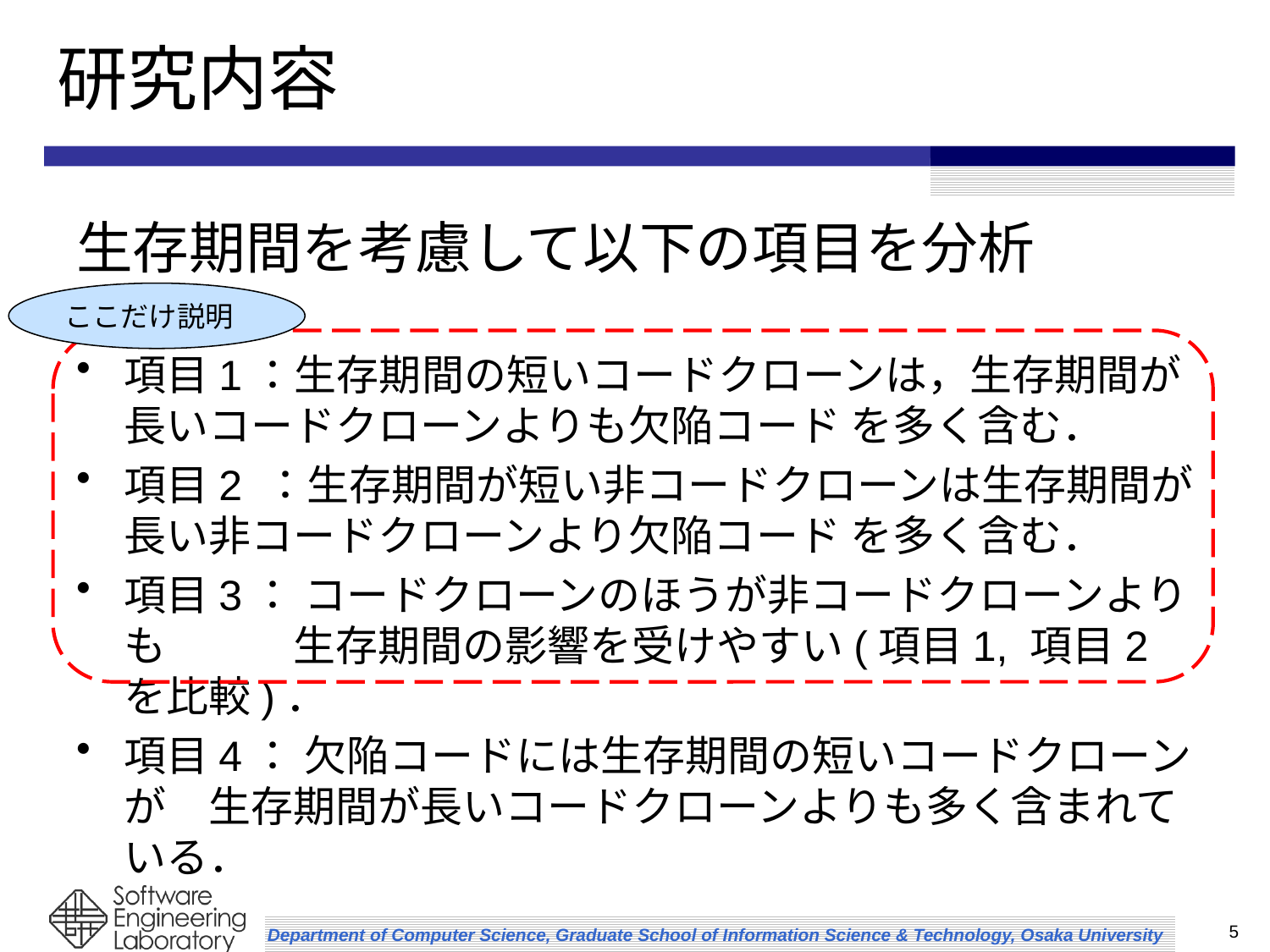

# 研究内容
生存期間を考慮して以下の項目を分析

項目1：生存期間の短いコードクローンは，生存期間が長いコードクローンよりも欠陥コード を多く含む．
項目2 ：生存期間が短い非コードクローンは生存期間が長い非コードクローンより欠陥コード を多く含む．
項目3： コードクローンのほうが非コードクローンよりも　　　生存期間の影響を受けやすい(項目1, 項目2を比較)．
項目4： 欠陥コードには生存期間の短いコードクローンが　生存期間が長いコードクローンよりも多く含まれている．

ここだけ説明

5